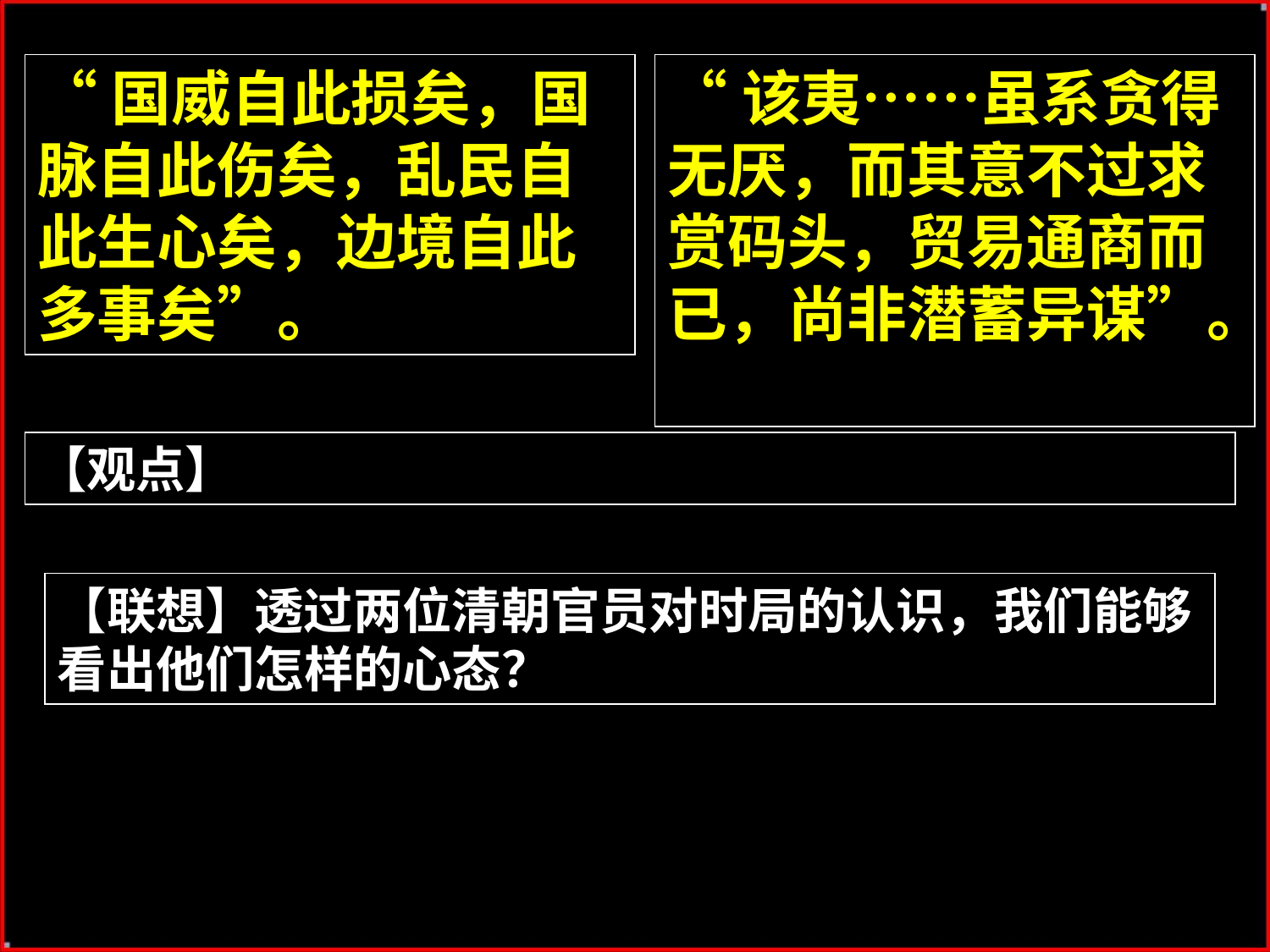

“国威自此损矣，国脉自此伤矣，乱民自此生心矣，边境自此多事矣”。
“该夷……虽系贪得无厌，而其意不过求赏码头，贸易通商而已，尚非潜蓄异谋”。
【观点】
【联想】透过两位清朝官员对时局的认识，我们能够看出他们怎样的心态？